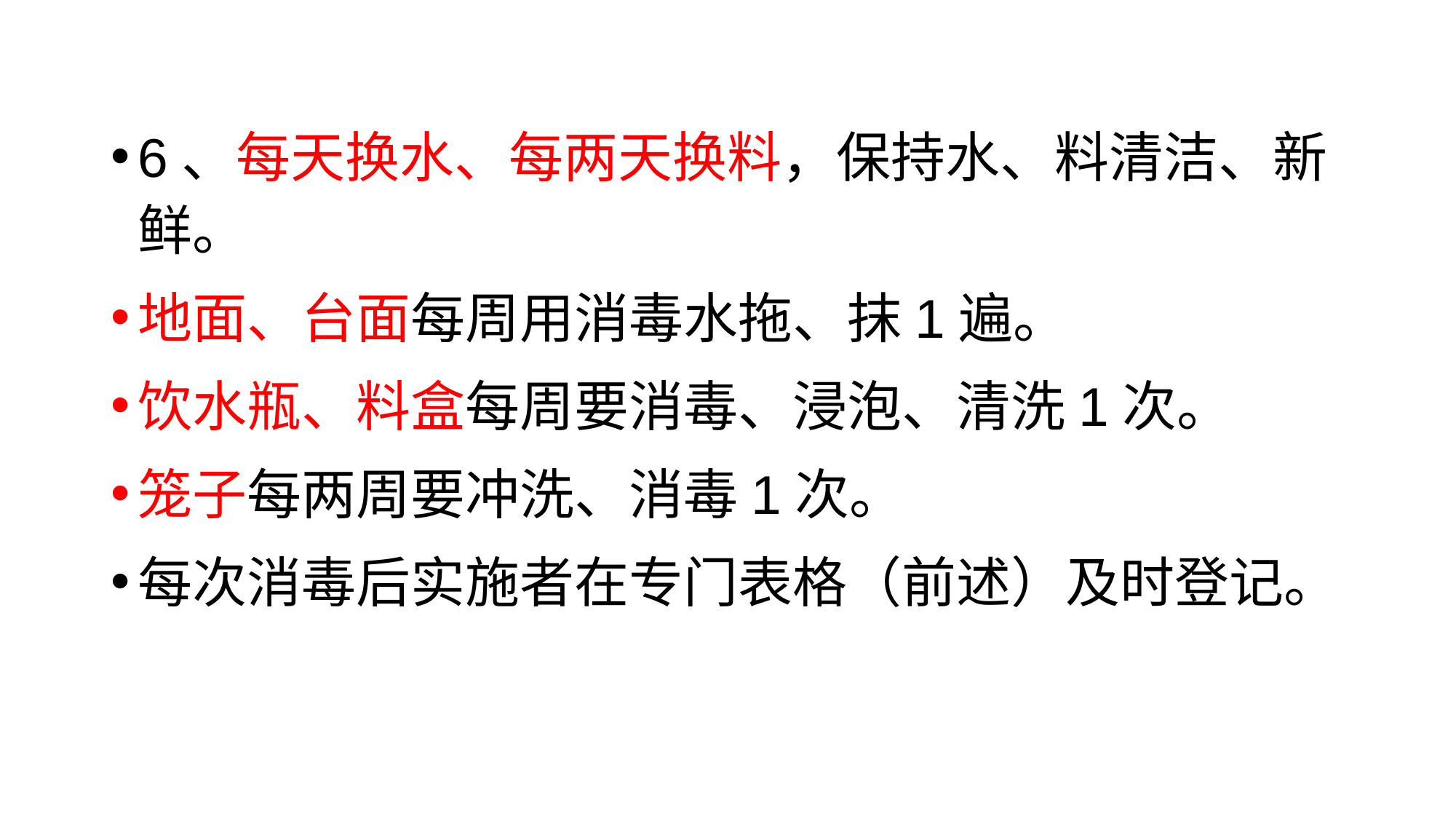

6、每天换水、每两天换料，保持水、料清洁、新鲜。
地面、台面每周用消毒水拖、抹1遍。
饮水瓶、料盒每周要消毒、浸泡、清洗1次。
笼子每两周要冲洗、消毒1次。
每次消毒后实施者在专门表格（前述）及时登记。